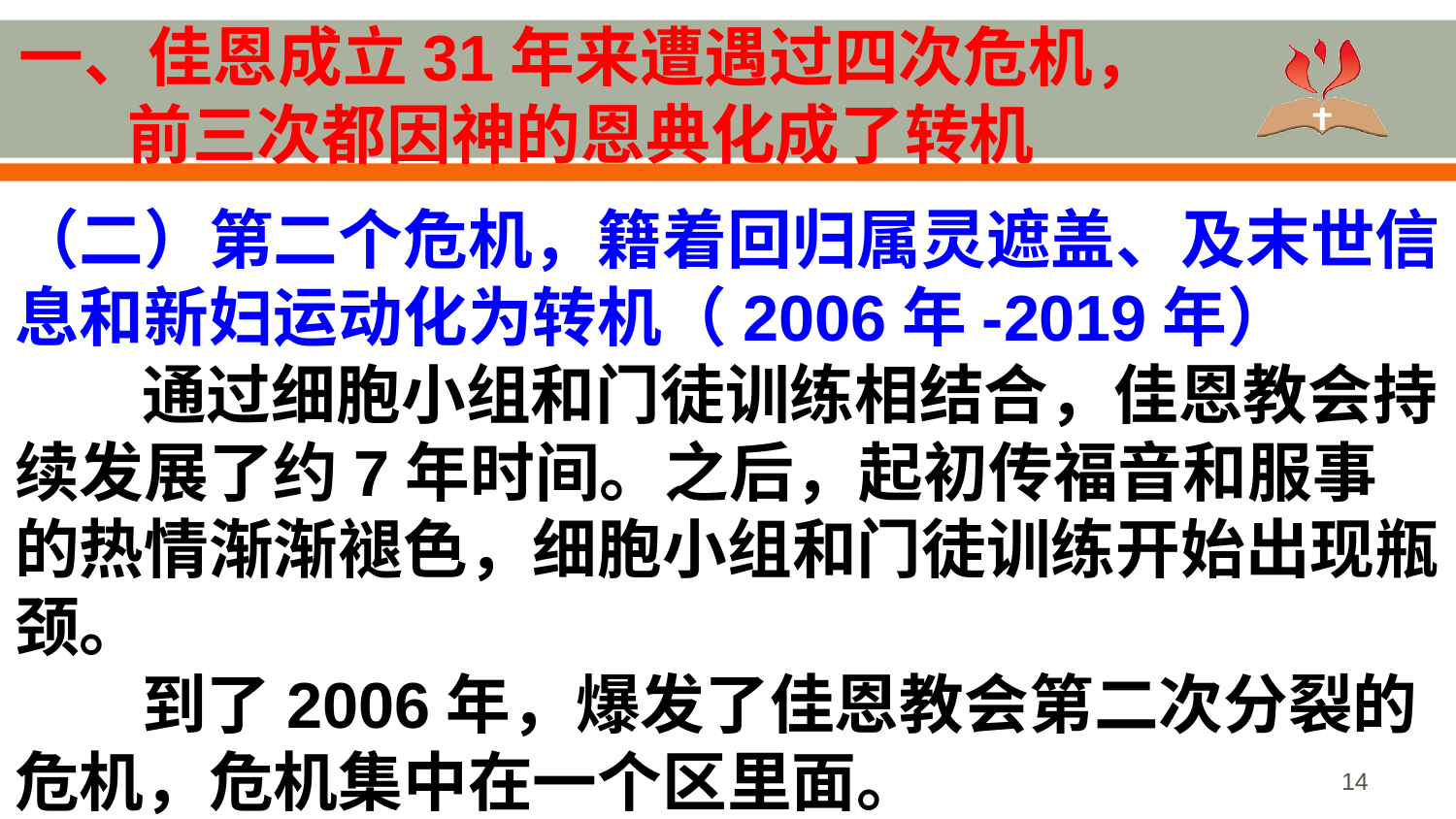

# 一、佳恩成立31年来遭遇过四次危机，前三次都因神的恩典化成了转机
（二）第二个危机，籍着回归属灵遮盖、及末世信息和新妇运动化为转机（2006年-2019年）
通过细胞小组和门徒训练相结合，佳恩教会持续发展了约7年时间。之后，起初传福音和服事的热情渐渐褪色，细胞小组和门徒训练开始出现瓶颈。
到了2006年，爆发了佳恩教会第二次分裂的危机，危机集中在一个区里面。

14